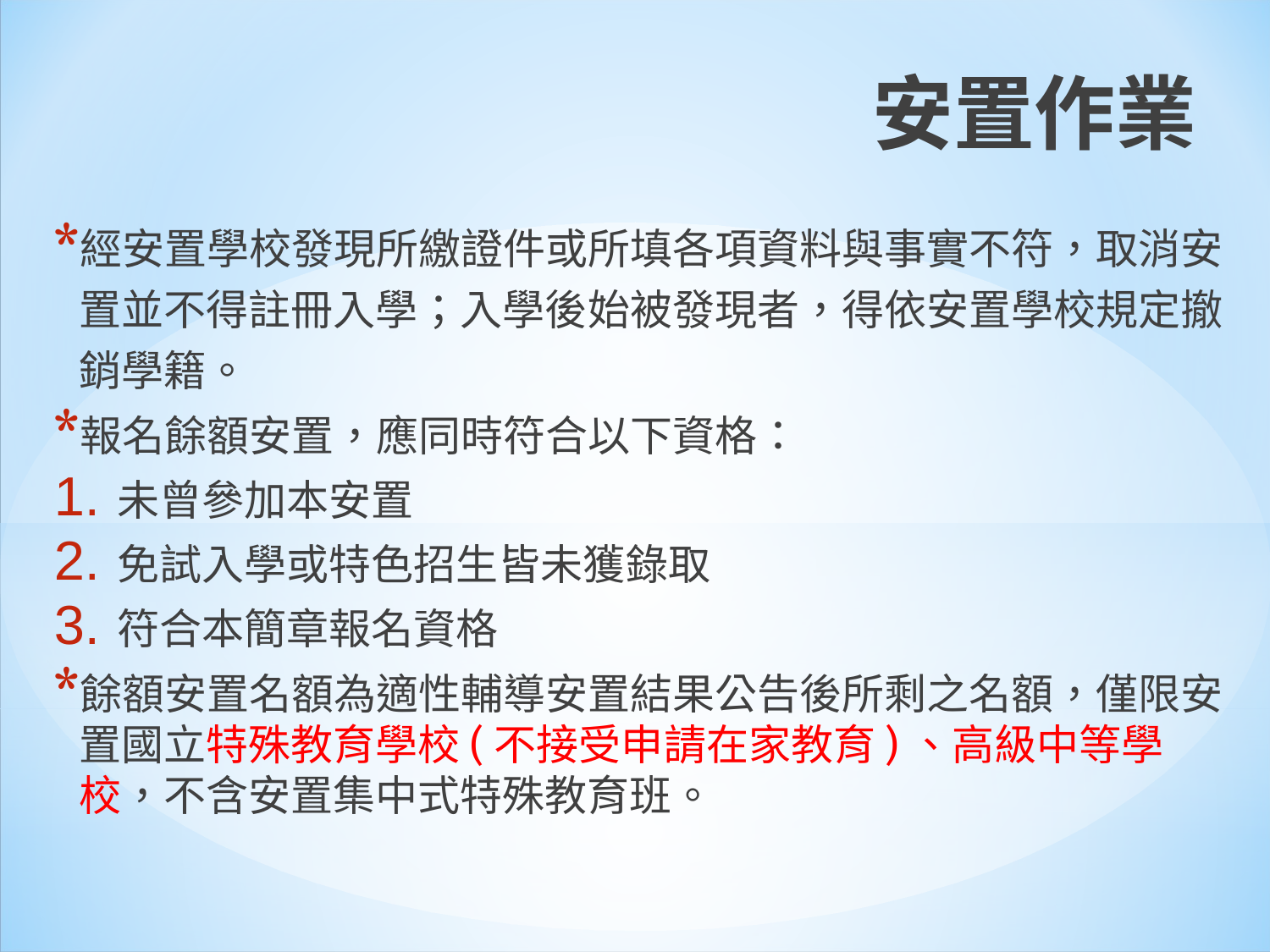

安置作業
經安置學校發現所繳證件或所填各項資料與事實不符，取消安置並不得註冊入學；入學後始被發現者，得依安置學校規定撤銷學籍。
報名餘額安置，應同時符合以下資格：
未曾參加本安置
免試入學或特色招生皆未獲錄取
符合本簡章報名資格
餘額安置名額為適性輔導安置結果公告後所剩之名額，僅限安置國立特殊教育學校(不接受申請在家教育)、高級中等學校，不含安置集中式特殊教育班。